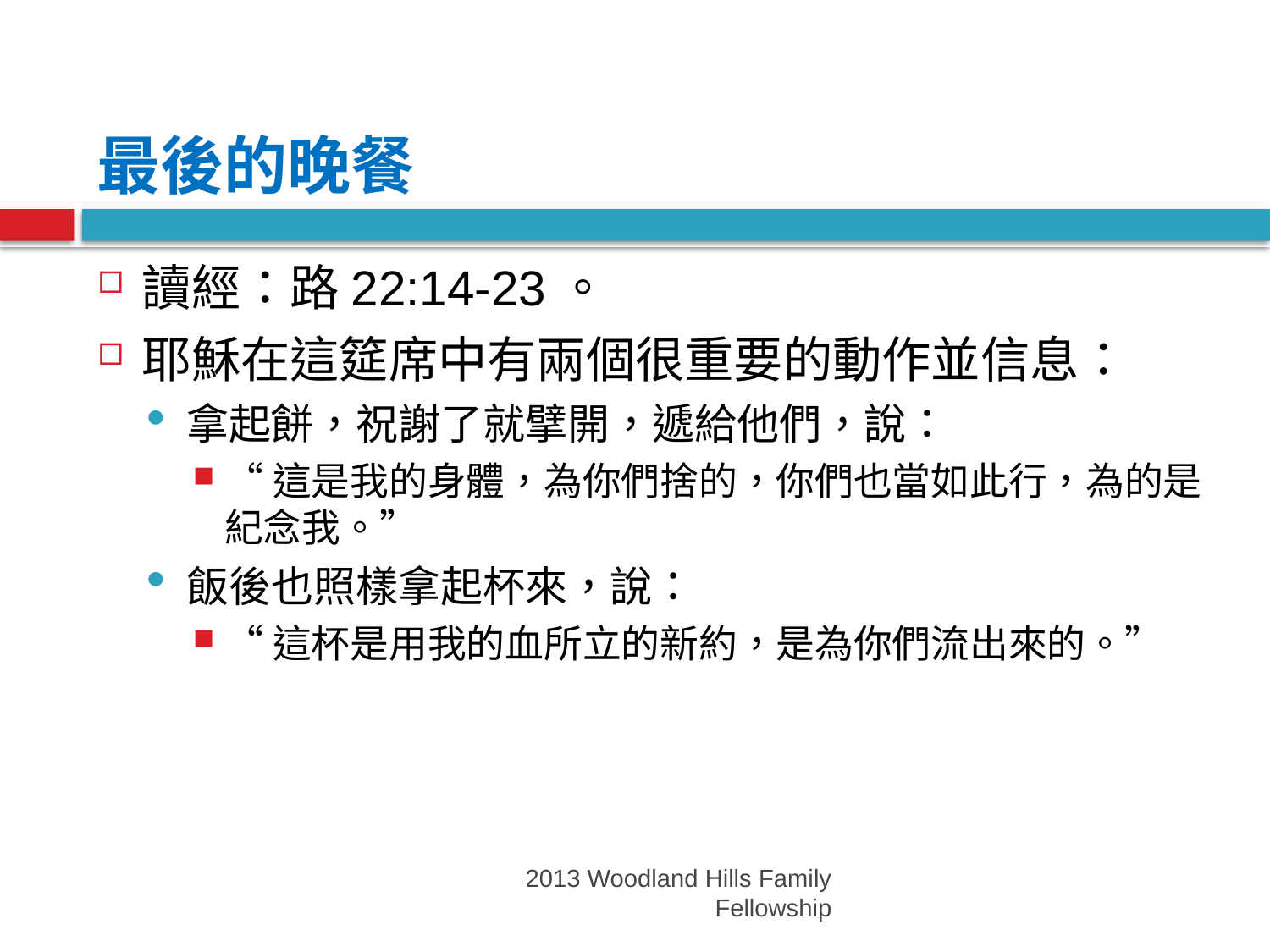

# 最後的晚餐
讀經：路22:14-23。
耶穌在這筵席中有兩個很重要的動作並信息：
拿起餅，祝謝了就擘開，遞給他們，說：
“這是我的身體，為你們捨的，你們也當如此行，為的是紀念我。”
飯後也照樣拿起杯來，說：
“這杯是用我的血所立的新約，是為你們流出來的。”
2013 Woodland Hills Family Fellowship